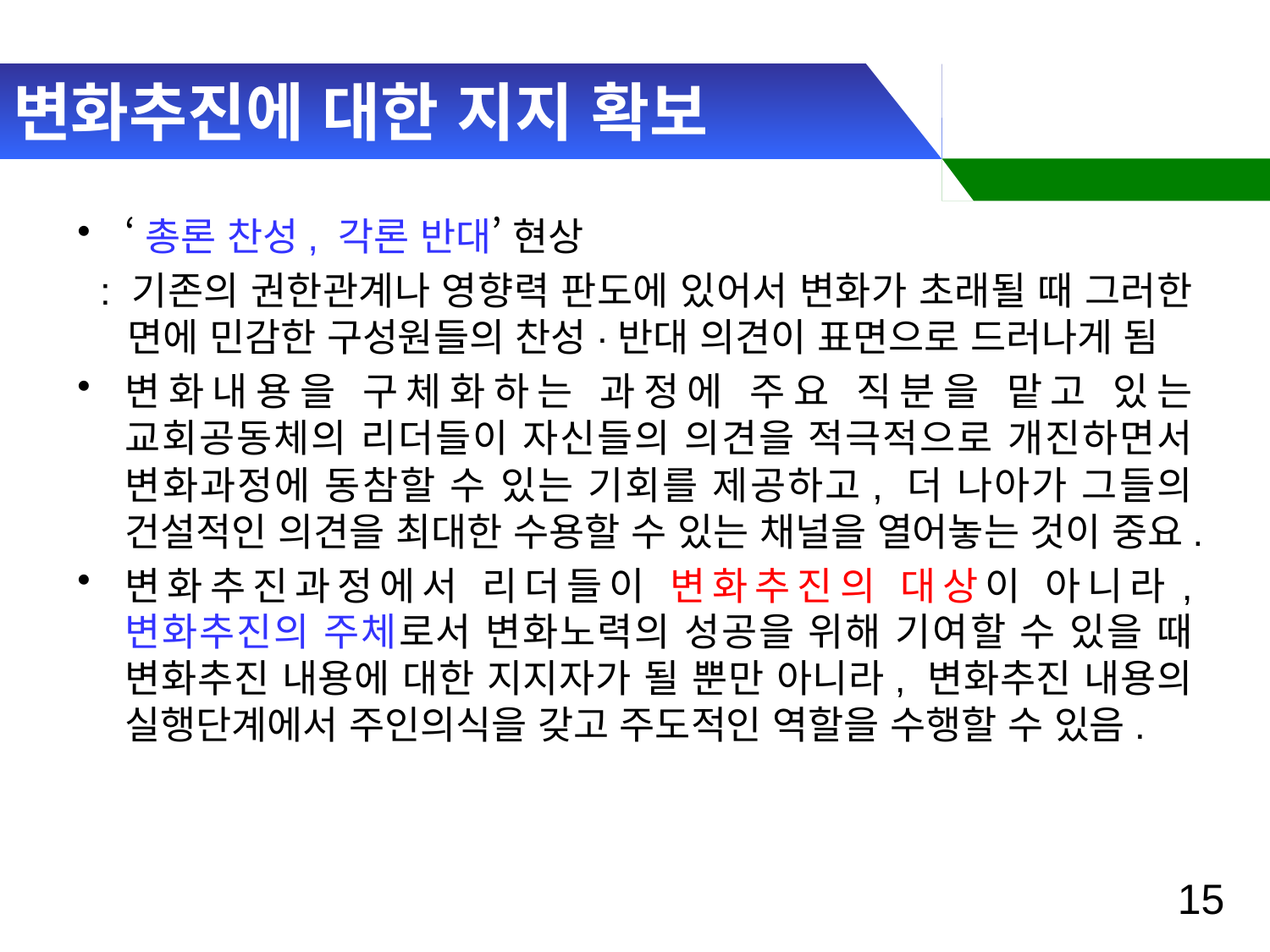

# 변화추진에 대한 지지 확보
‘총론 찬성, 각론 반대’ 현상
  : 기존의 권한관계나 영향력 판도에 있어서 변화가 초래될 때 그러한 면에 민감한 구성원들의 찬성·반대 의견이 표면으로 드러나게 됨
변화내용을 구체화하는 과정에 주요 직분을 맡고 있는 교회공동체의 리더들이 자신들의 의견을 적극적으로 개진하면서 변화과정에 동참할 수 있는 기회를 제공하고, 더 나아가 그들의 건설적인 의견을 최대한 수용할 수 있는 채널을 열어놓는 것이 중요.
변화추진과정에서 리더들이 변화추진의 대상이 아니라, 변화추진의 주체로서 변화노력의 성공을 위해 기여할 수 있을 때 변화추진 내용에 대한 지지자가 될 뿐만 아니라, 변화추진 내용의 실행단계에서 주인의식을 갖고 주도적인 역할을 수행할 수 있음.
15